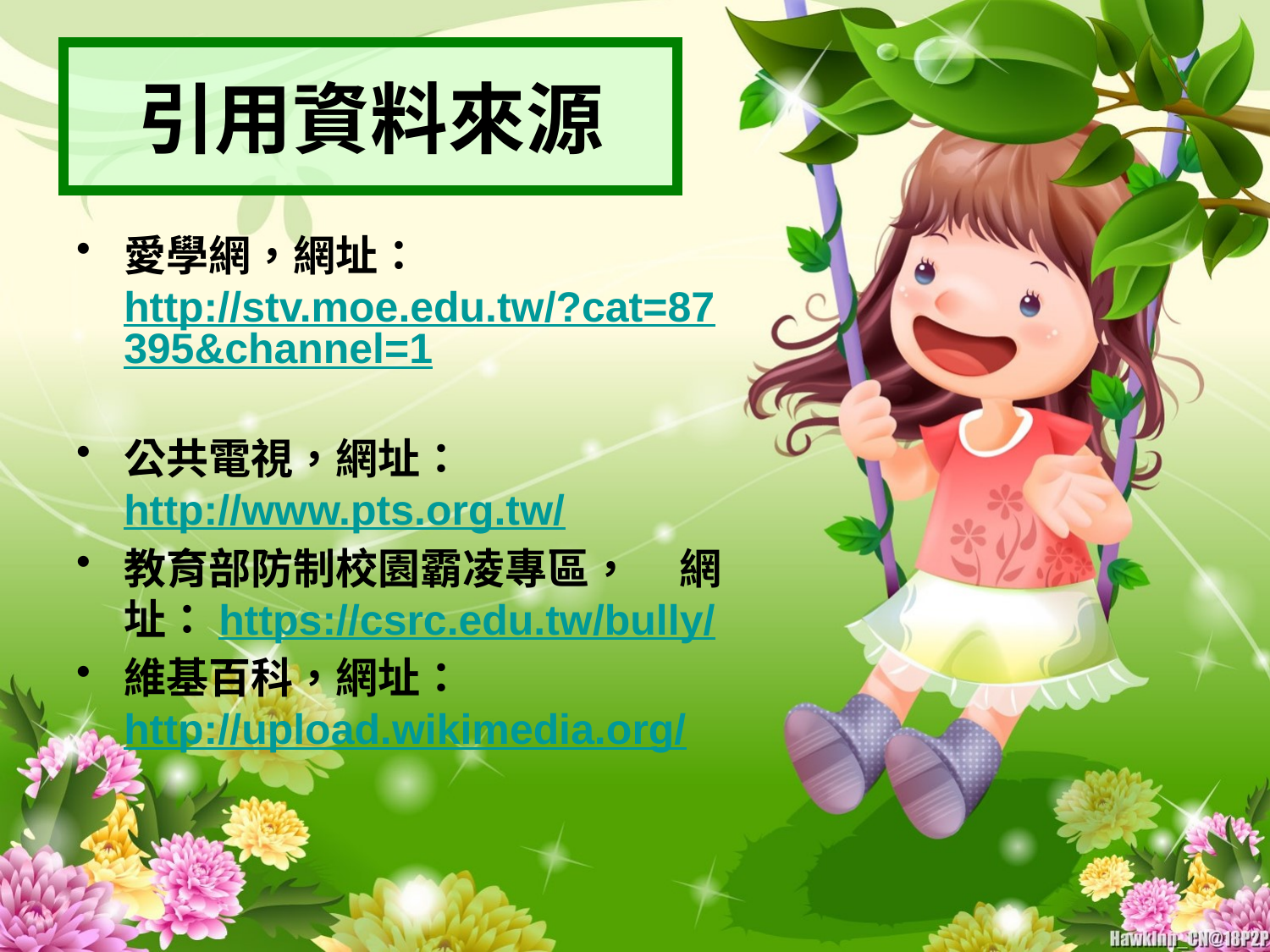

# 引用資料來源
愛學網，網址：http://stv.moe.edu.tw/?cat=87395&channel=1
公共電視，網址：http://www.pts.org.tw/
教育部防制校園霸凌專區，     網址：https://csrc.edu.tw/bully/
維基百科，網址：http://upload.wikimedia.org/